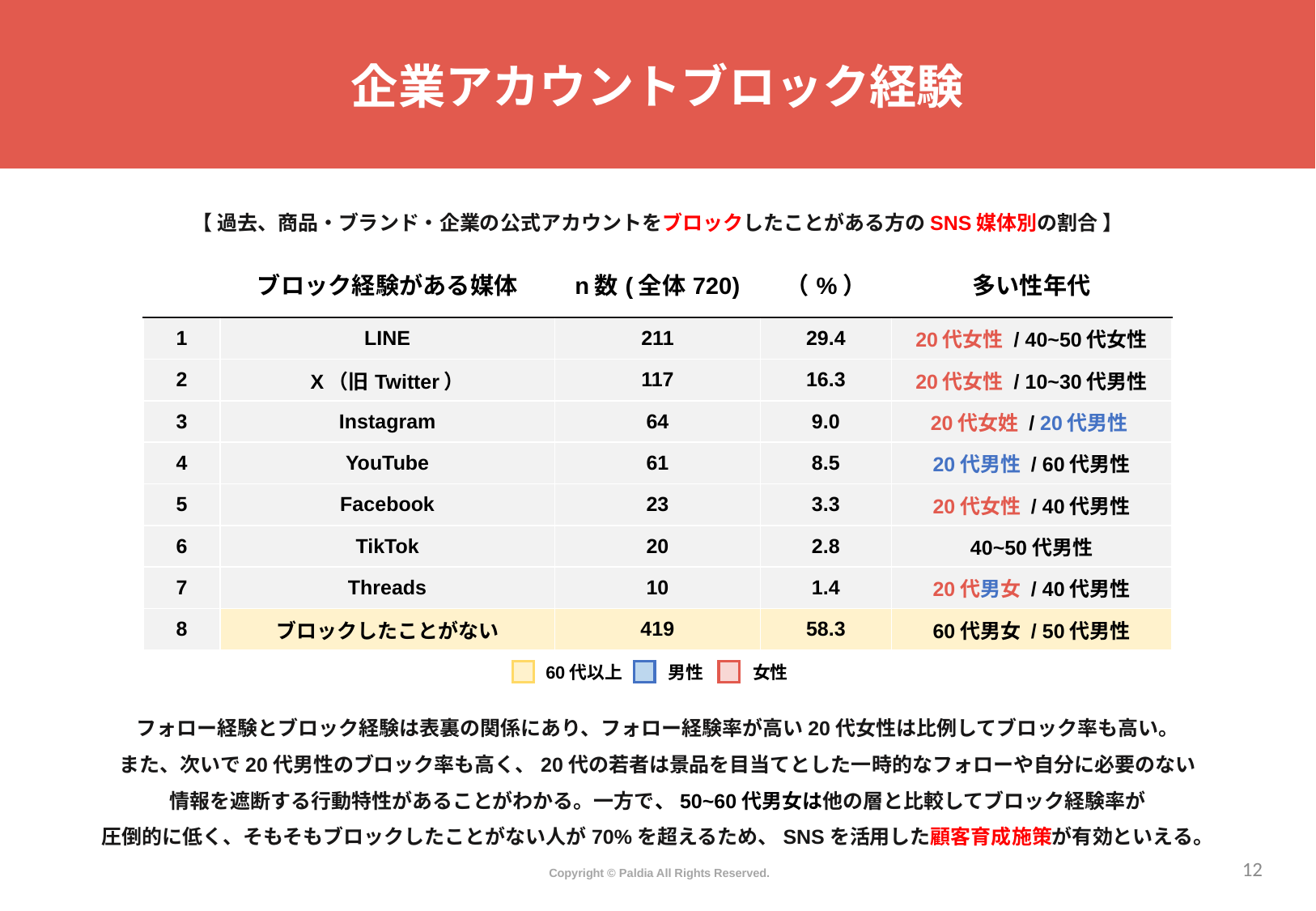

# 企業アカウントブロック経験
【 過去、商品・ブランド・企業の公式アカウントをブロックしたことがある方のSNS媒体別の割合 】
|  | ブロック経験がある媒体 | n数(全体720) | （%） | 多い性年代 |
| --- | --- | --- | --- | --- |
| 1 | LINE | 211 | 29.4 | 20代女性 / 40~50代女性 |
| 2 | X（旧Twitter） | 117 | 16.3 | 20代女性 / 10~30代男性 |
| 3 | Instagram | 64 | 9.0 | 20代女姓 / 20代男性 |
| 4 | YouTube | 61 | 8.5 | 20代男性 / 60代男性 |
| 5 | Facebook | 23 | 3.3 | 20代女性 / 40代男性 |
| 6 | TikTok | 20 | 2.8 | 40~50代男性 |
| 7 | Threads | 10 | 1.4 | 20代男女 / 40代男性 |
| 8 | ブロックしたことがない | 419 | 58.3 | 60代男女 / 50代男性 |
60代以上
男性
女性

フォロー経験とブロック経験は表裏の関係にあり、フォロー経験率が高い20代女性は比例してブロック率も高い。
また、次いで20代男性のブロック率も高く、20代の若者は景品を目当てとした一時的なフォローや自分に必要のない
情報を遮断する行動特性があることがわかる。一方で、50~60代男女は他の層と比較してブロック経験率が
圧倒的に低く、そもそもブロックしたことがない人が70%を超えるため、SNSを活用した顧客育成施策が有効といえる。
12
Copyright © Paldia All Rights Reserved.